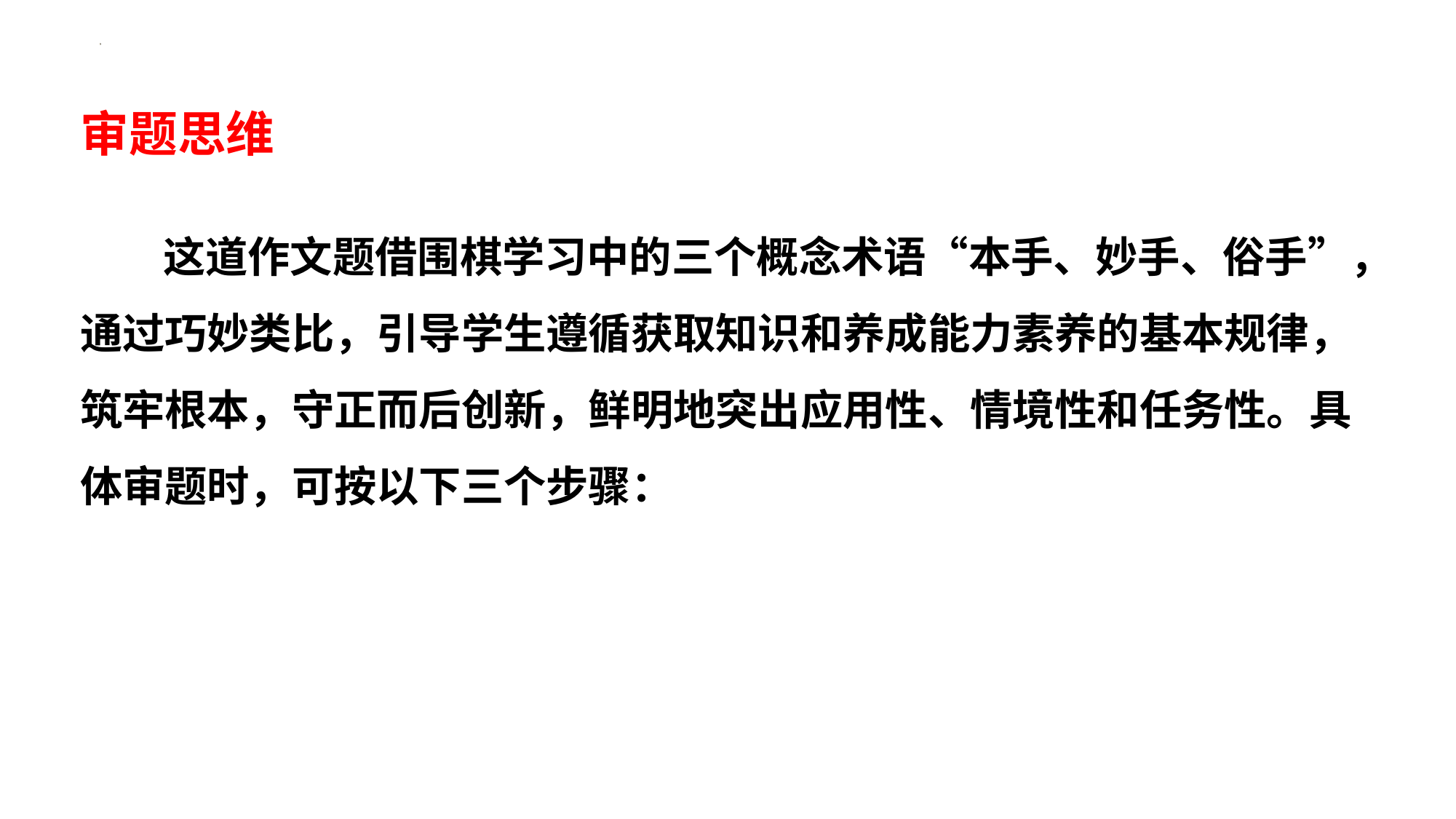

审题思维
这道作文题借围棋学习中的三个概念术语“本手、妙手、俗手”，通过巧妙类比，引导学生遵循获取知识和养成能力素养的基本规律，筑牢根本，守正而后创新，鲜明地突出应用性、情境性和任务性。具体审题时，可按以下三个步骤：